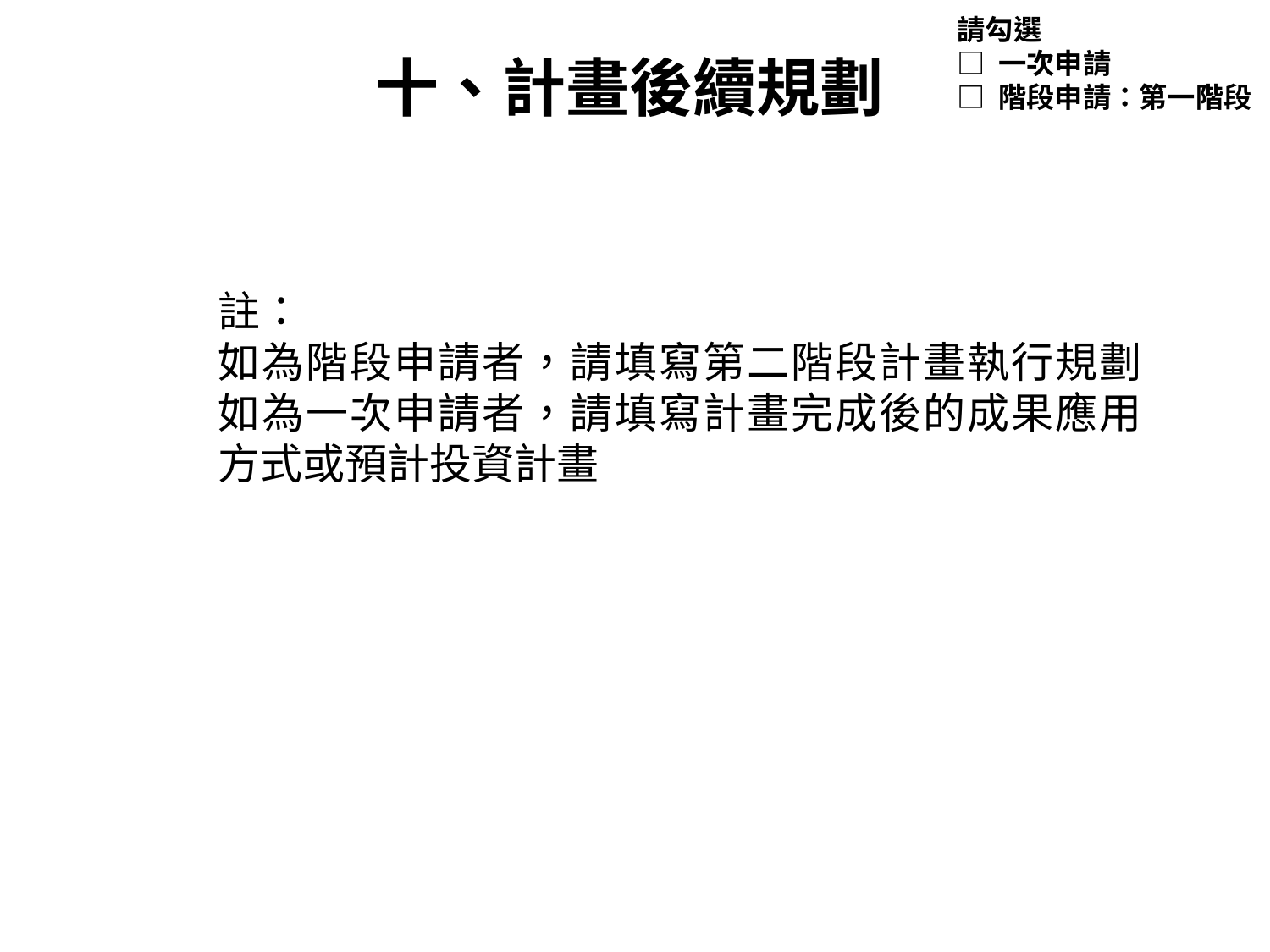

請勾選
□ 一次申請
□ 階段申請：第一階段
十、計畫後續規劃
註：
如為階段申請者，請填寫第二階段計畫執行規劃如為一次申請者，請填寫計畫完成後的成果應用方式或預計投資計畫